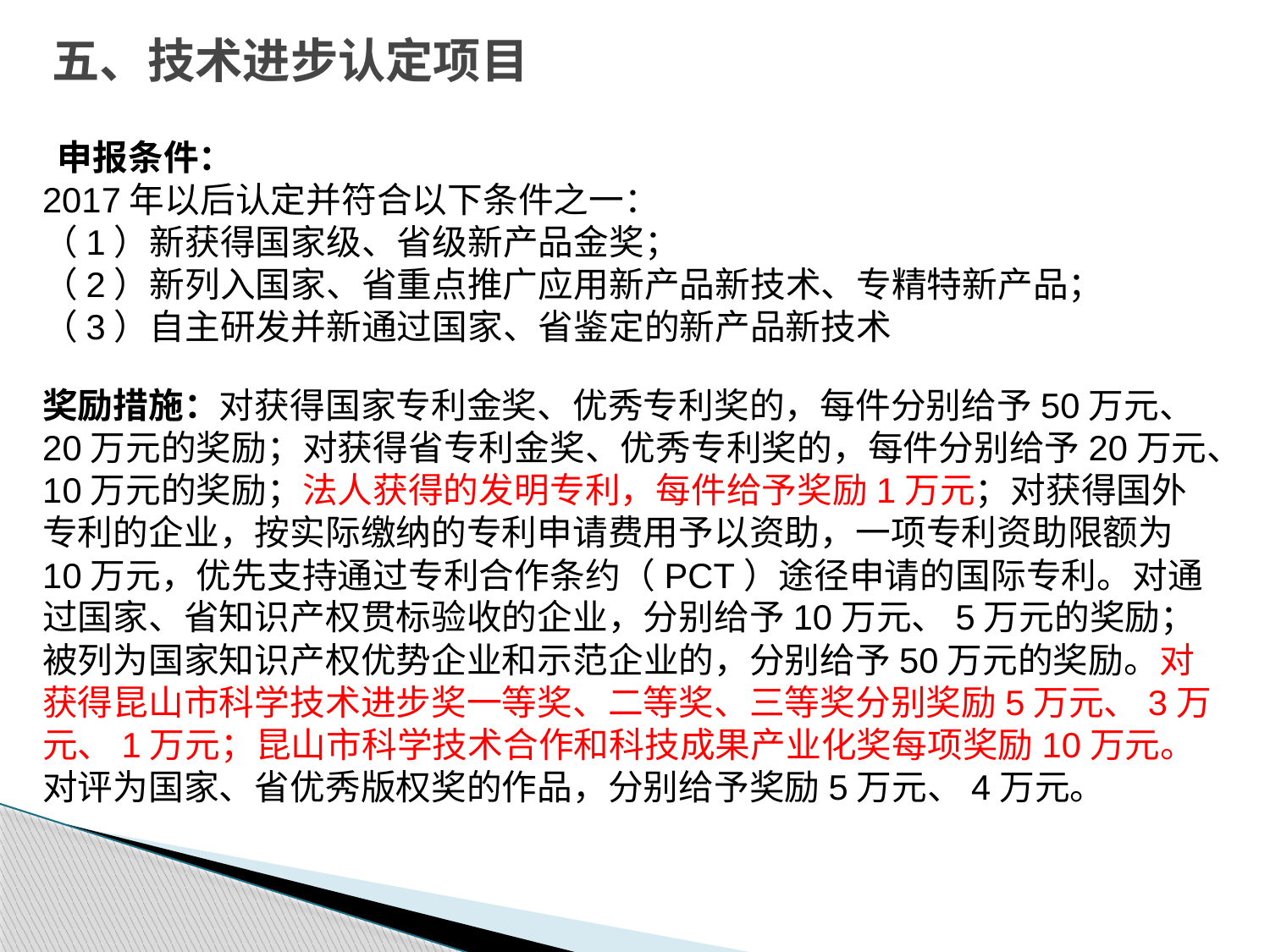

# 五、技术进步认定项目
申报条件：
2017年以后认定并符合以下条件之一：
（1）新获得国家级、省级新产品金奖；
（2）新列入国家、省重点推广应用新产品新技术、专精特新产品；
（3）自主研发并新通过国家、省鉴定的新产品新技术
奖励措施：对获得国家专利金奖、优秀专利奖的，每件分别给予50万元、20万元的奖励；对获得省专利金奖、优秀专利奖的，每件分别给予20万元、10万元的奖励；法人获得的发明专利，每件给予奖励1万元；对获得国外专利的企业，按实际缴纳的专利申请费用予以资助，一项专利资助限额为10万元，优先支持通过专利合作条约（PCT）途径申请的国际专利。对通过国家、省知识产权贯标验收的企业，分别给予10万元、5万元的奖励；被列为国家知识产权优势企业和示范企业的，分别给予50万元的奖励。对获得昆山市科学技术进步奖一等奖、二等奖、三等奖分别奖励5万元、3万元、1万元；昆山市科学技术合作和科技成果产业化奖每项奖励10万元。对评为国家、省优秀版权奖的作品，分别给予奖励5万元、4万元。